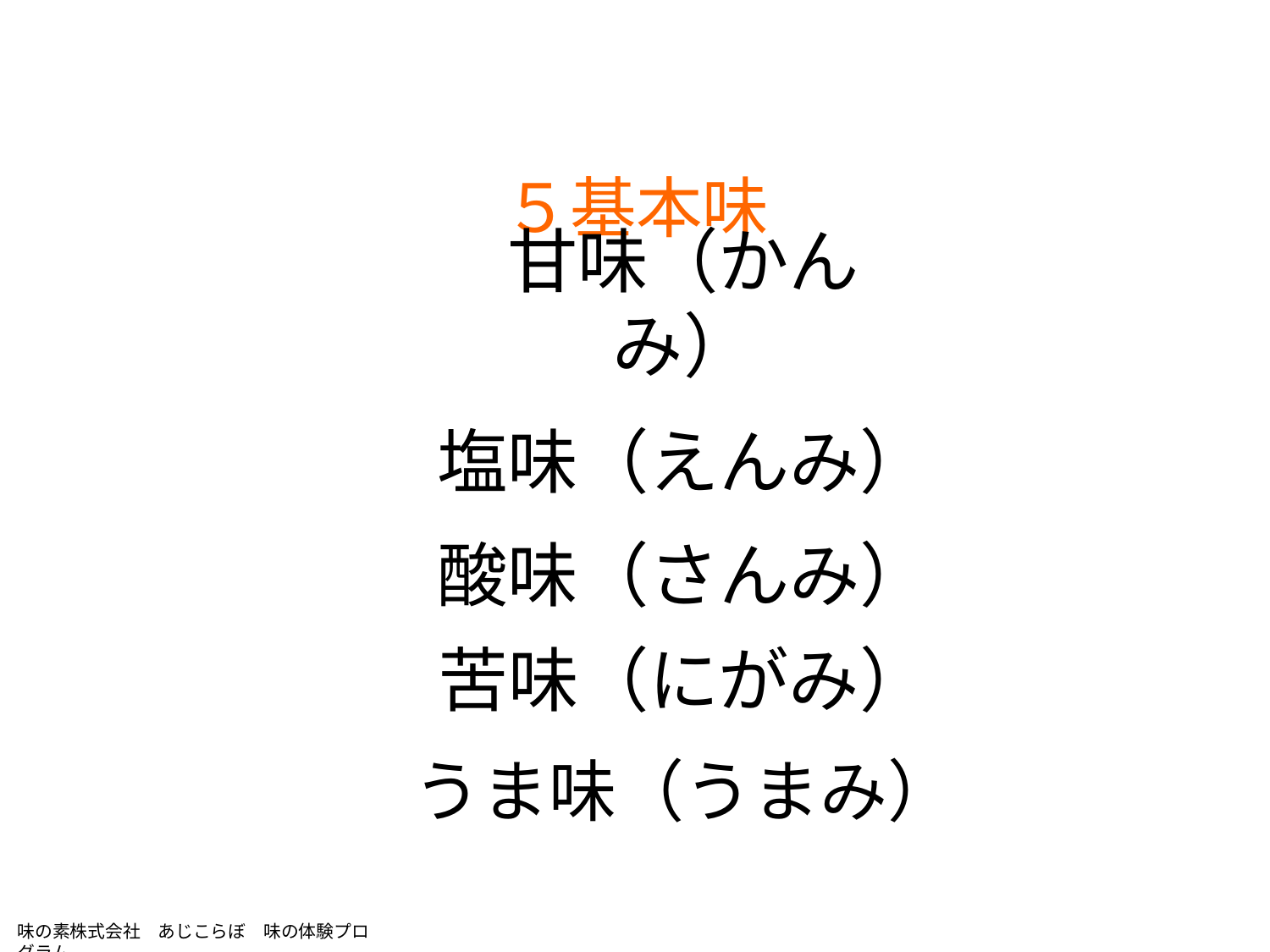

５基本味
# 甘味（かんみ）
塩味（えんみ）
酸味（さんみ）
苦味（にがみ）
うま味（うまみ）